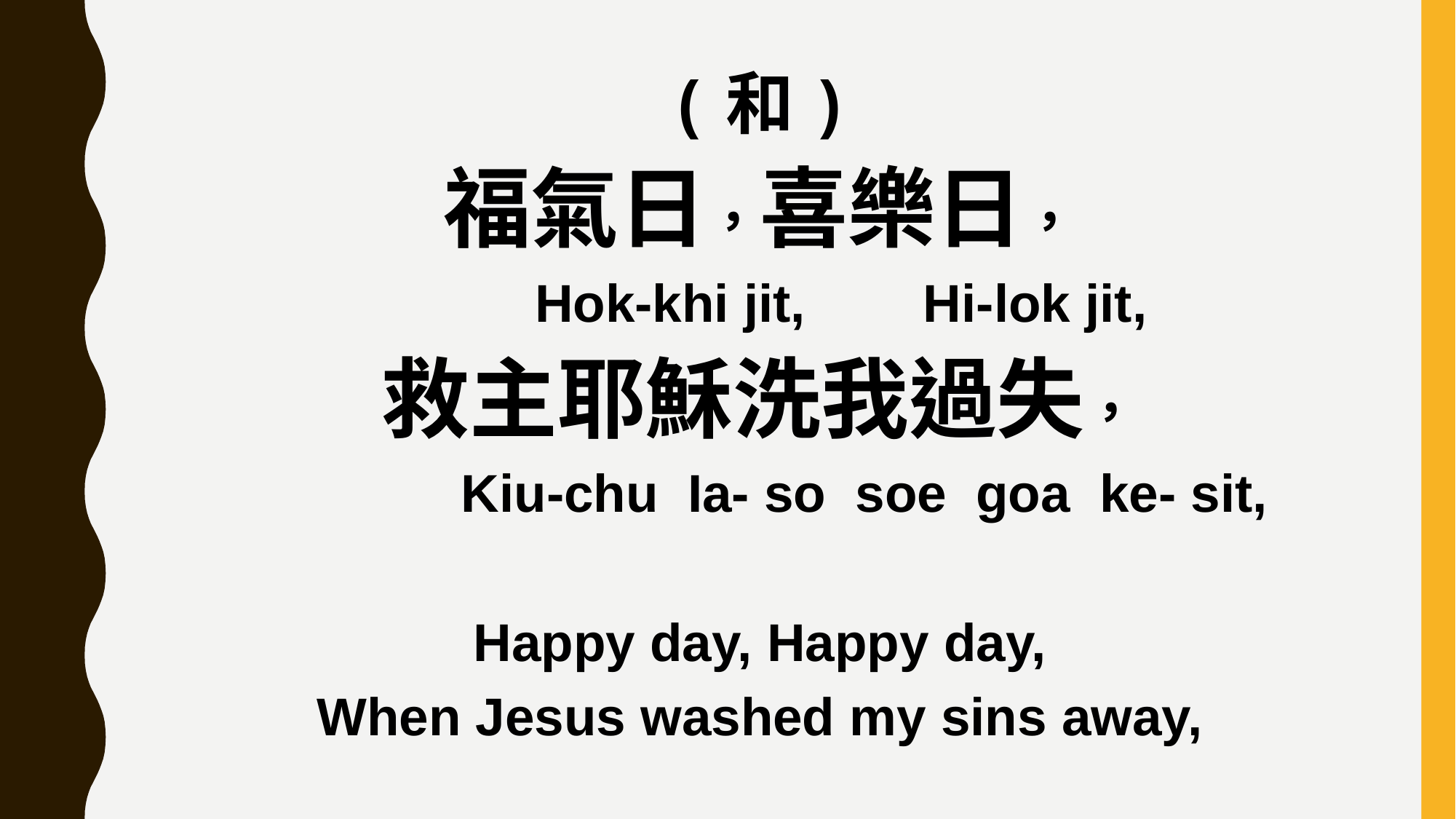

(和)
福氣日，喜樂日，
                         Hok-khi jit,        Hi-lok jit,
救主耶穌洗我過失，
                    Kiu-chu  Ia- so  soe  goa  ke- sit,

Happy day, Happy day,
When Jesus washed my sins away,